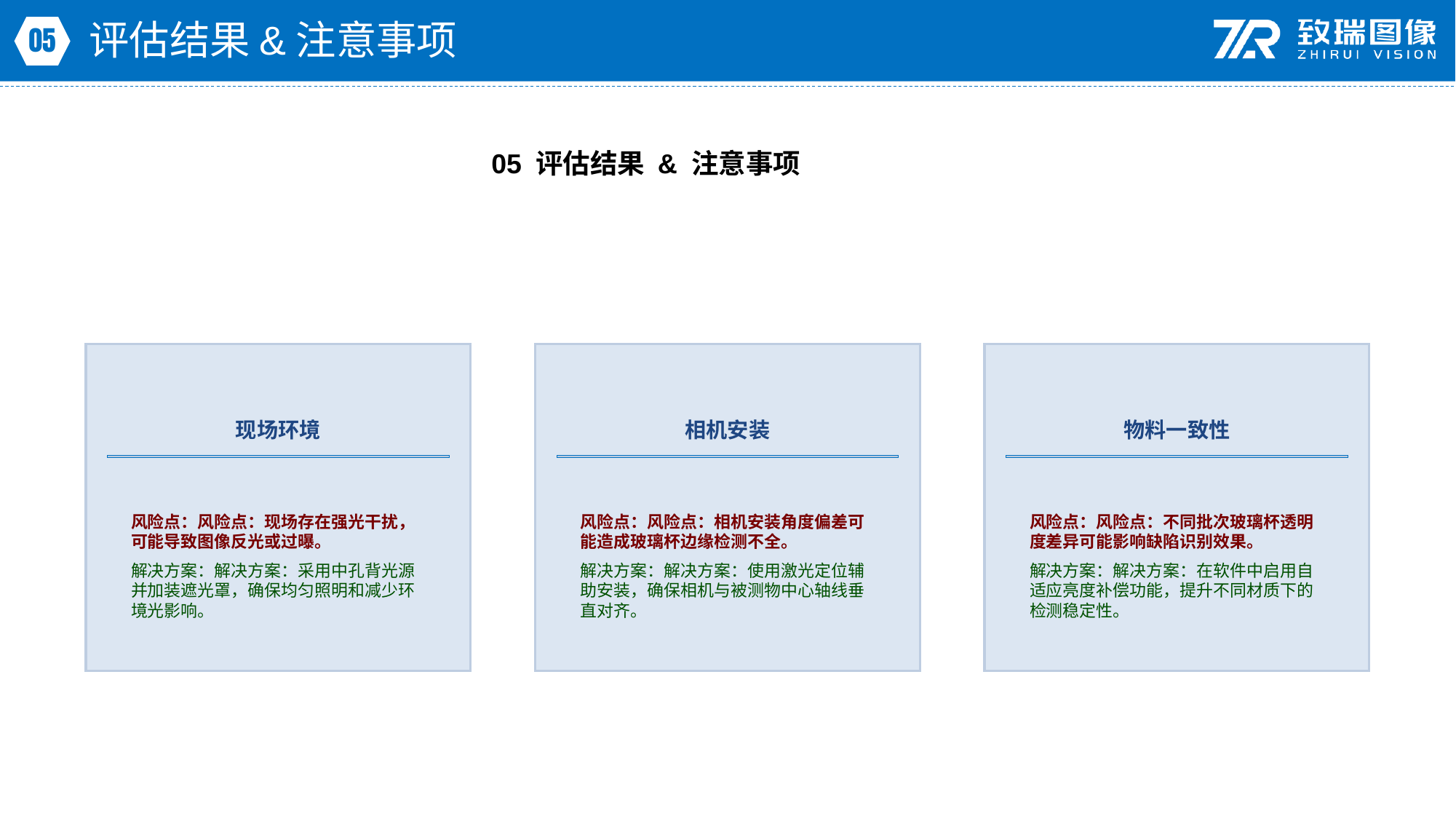

评估结果&注意事项
05

05 评估结果 & 注意事项

现场环境

相机安装

物料一致性

风险点：风险点：现场存在强光干扰，可能导致图像反光或过曝。
解决方案：解决方案：采用中孔背光源并加装遮光罩，确保均匀照明和减少环境光影响。

风险点：风险点：相机安装角度偏差可能造成玻璃杯边缘检测不全。
解决方案：解决方案：使用激光定位辅助安装，确保相机与被测物中心轴线垂直对齐。

风险点：风险点：不同批次玻璃杯透明度差异可能影响缺陷识别效果。
解决方案：解决方案：在软件中启用自适应亮度补偿功能，提升不同材质下的检测稳定性。